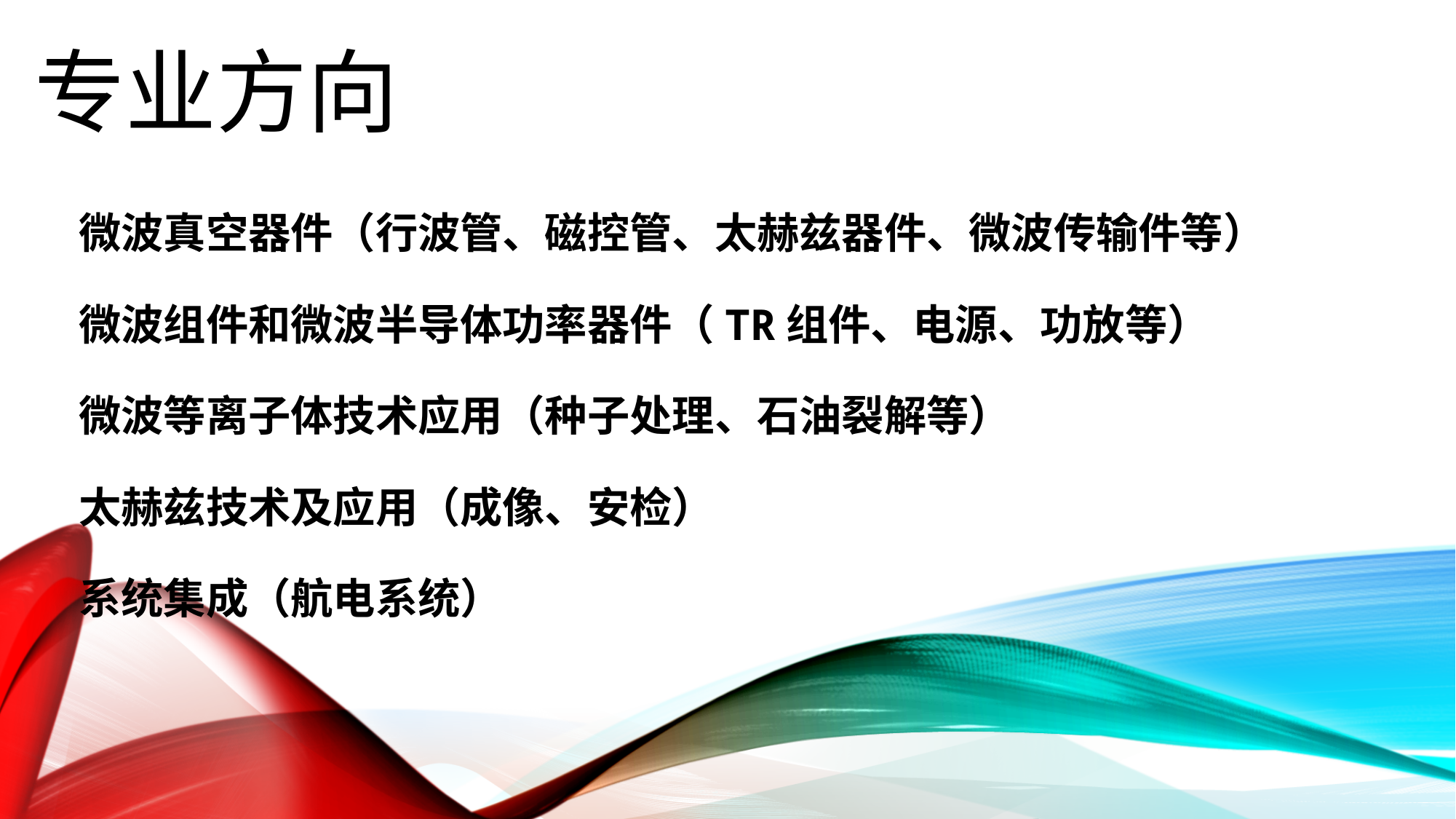

# 专业方向
  微波真空器件（行波管、磁控管、太赫兹器件、微波传输件等）
  微波组件和微波半导体功率器件（TR组件、电源、功放等）
  微波等离子体技术应用（种子处理、石油裂解等）
  太赫兹技术及应用（成像、安检）
  系统集成（航电系统）